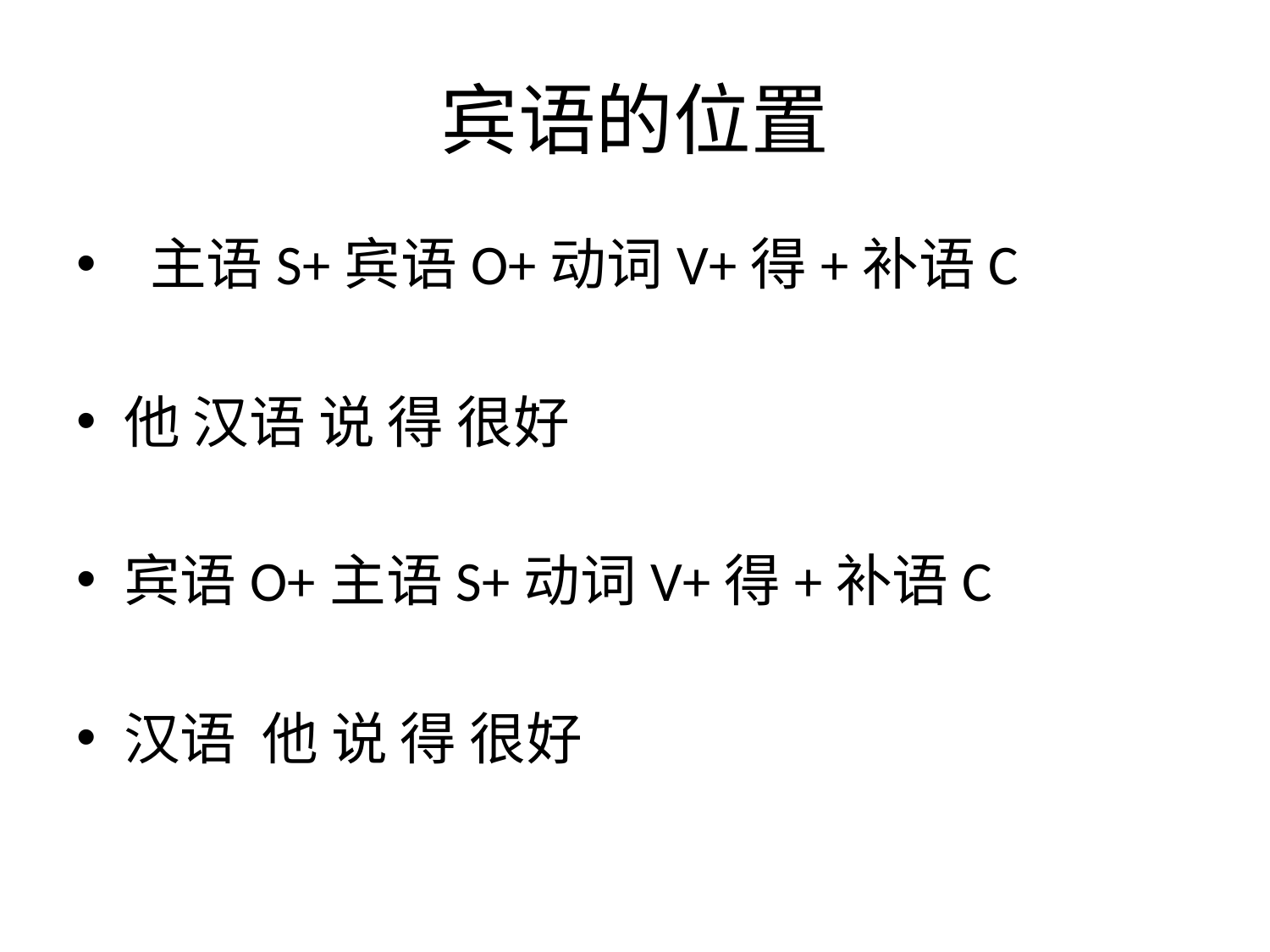

# 宾语的位置
 主语S+宾语O+动词V+得+补语C

他 汉语 说 得 很好

宾语O+主语S+动词V+得+补语C

汉语  他 说 得 很好